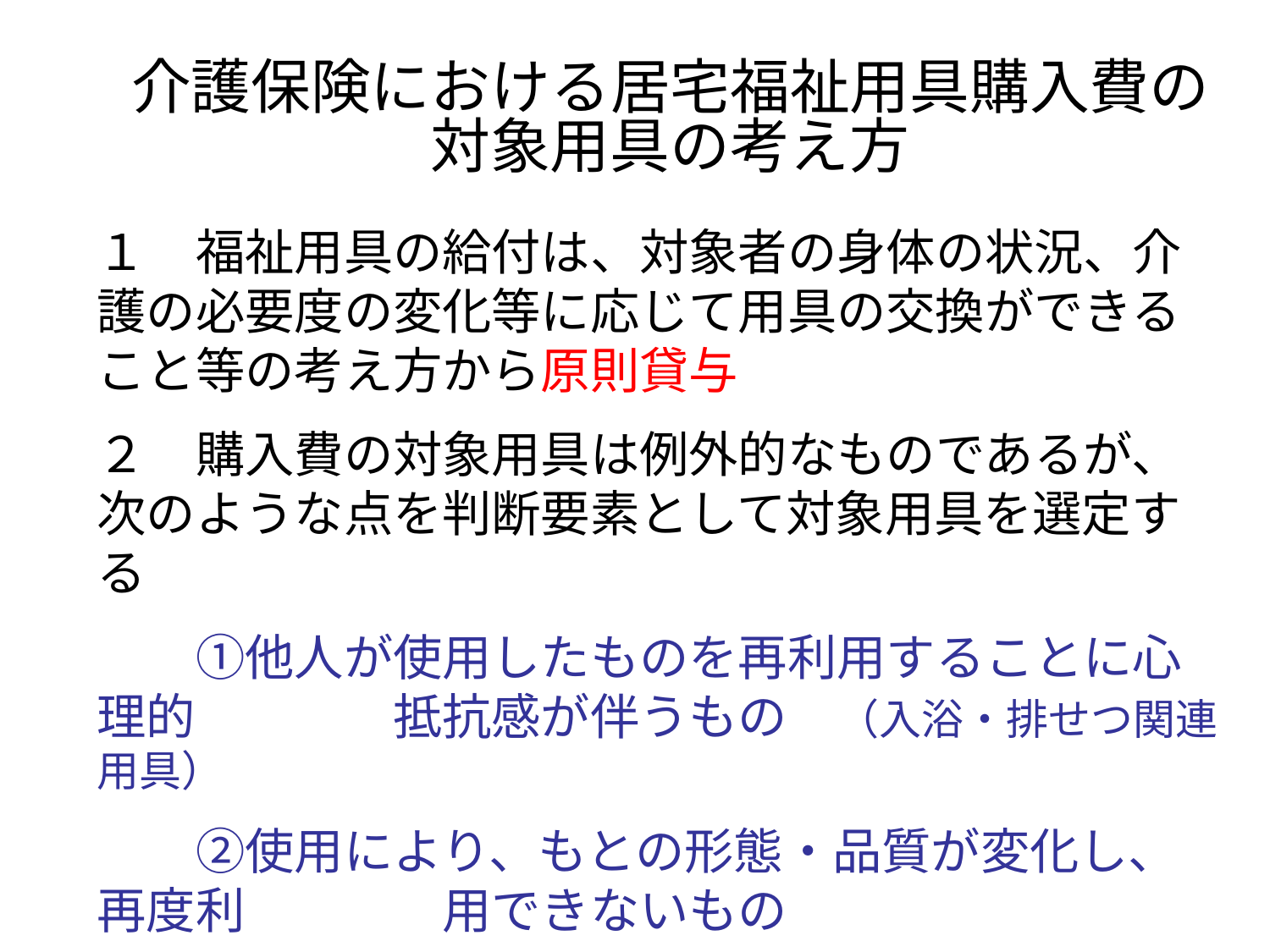

介護保険における居宅福祉用具購入費の
対象用具の考え方
１　福祉用具の給付は、対象者の身体の状況、介護の必要度の変化等に応じて用具の交換ができること等の考え方から原則貸与
２　購入費の対象用具は例外的なものであるが、次のような点を判断要素として対象用具を選定する
　　①他人が使用したものを再利用することに心理的　　　　抵抗感が伴うもの　（入浴・排せつ関連用具）
　　②使用により、もとの形態・品質が変化し、再度利　　　　用できないもの　（つり上げ式リフトのつり具）